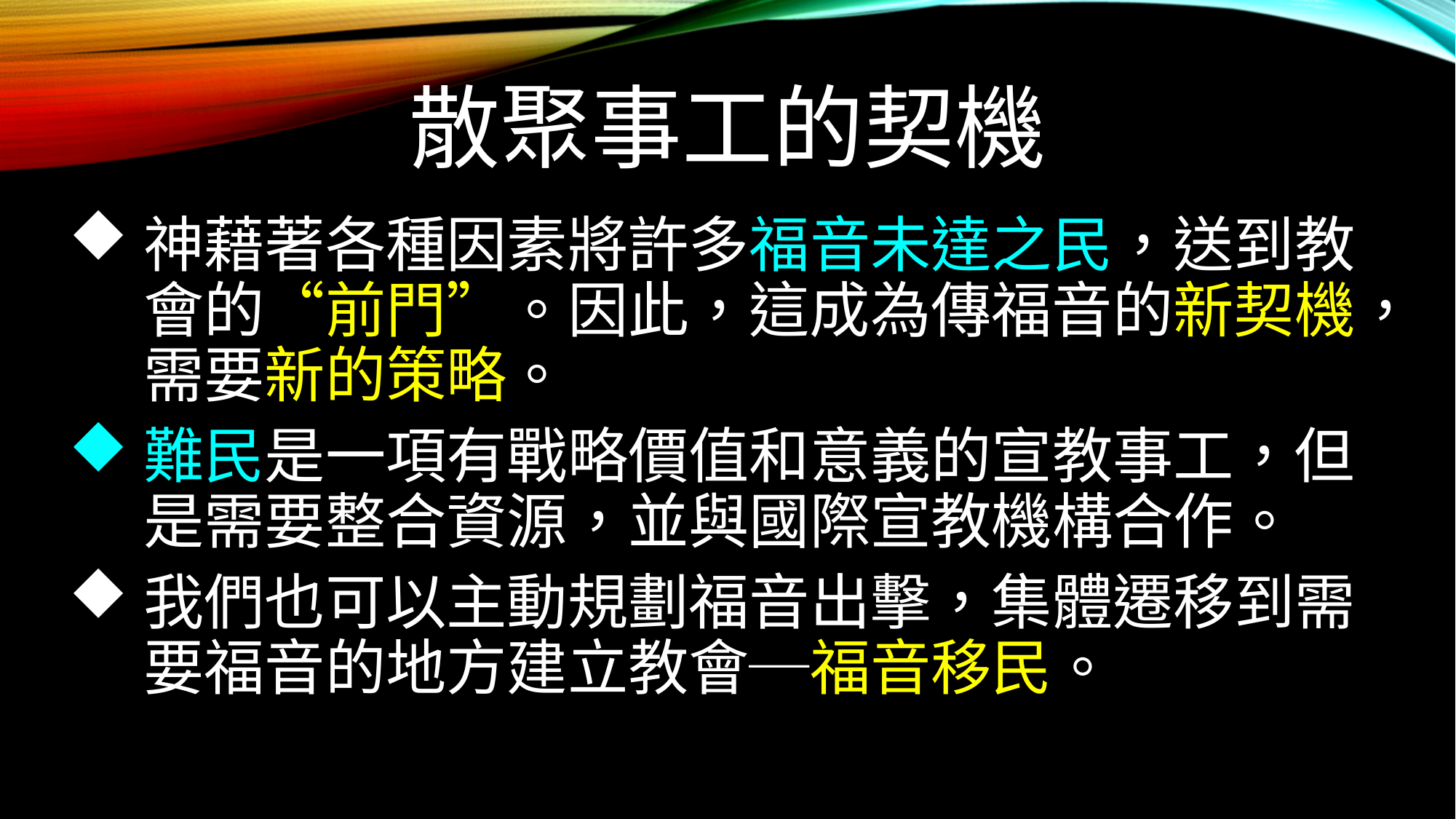

# 散聚事工的契機
神藉著各種因素將許多福音未達之民，送到教會的“前門”。因此，這成為傳福音的新契機，需要新的策略。
難民是一項有戰略價值和意義的宣教事工，但是需要整合資源，並與國際宣教機構合作。
我們也可以主動規劃福音出擊，集體遷移到需要福音的地方建立教會─福音移民。